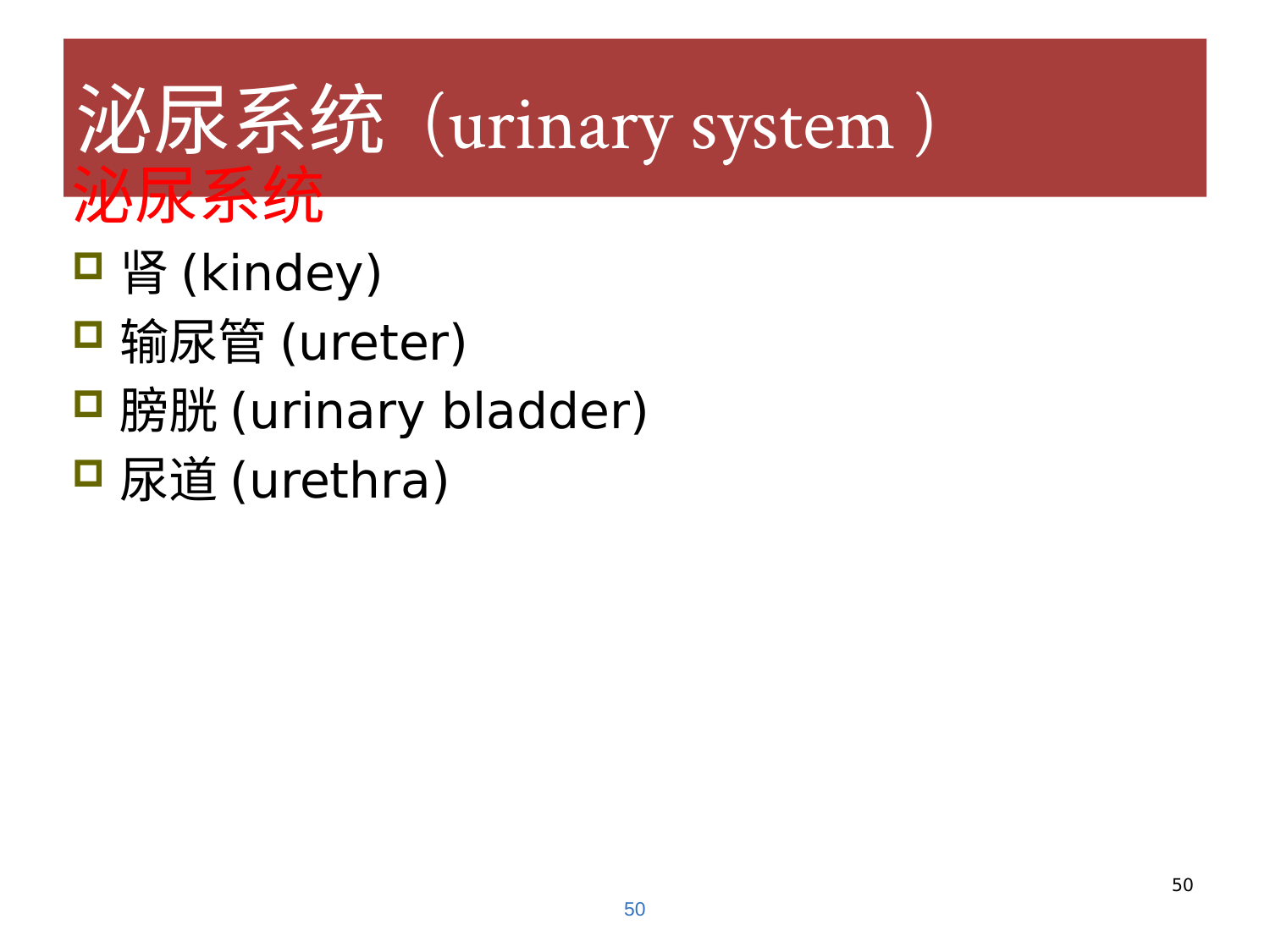

# 泌尿系统 (urinary system )
泌尿系统
肾(kindey)
输尿管(ureter)
膀胱(urinary bladder)
尿道(urethra)

50
50